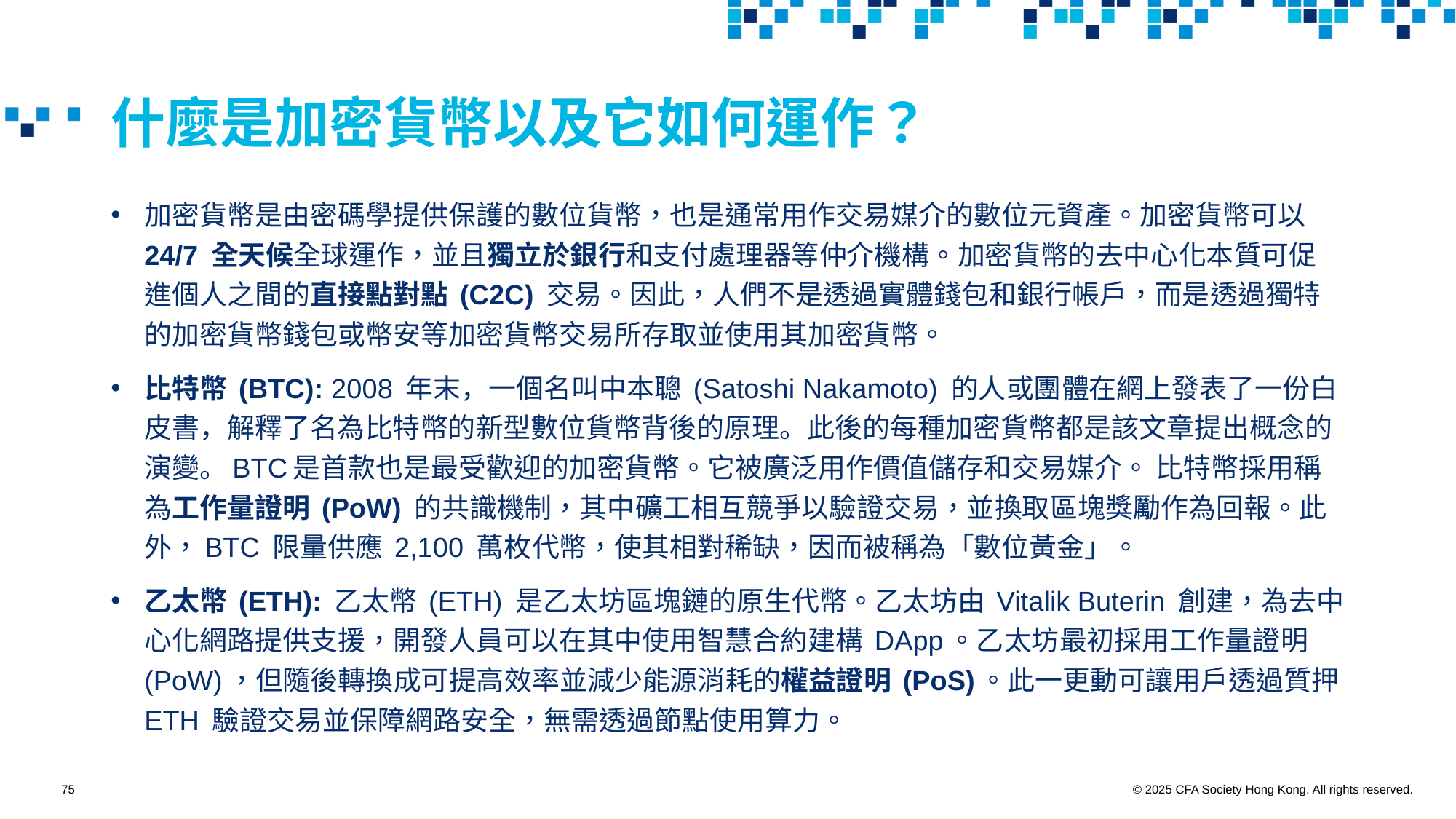

# 什麼是加密貨幣以及它如何運作？
加密貨幣是由密碼學提供保護的數位貨幣，也是通常用作交易媒介的數位元資產。加密貨幣可以 24/7 全天候全球運作，並且獨立於銀行和支付處理器等仲介機構。加密貨幣的去中心化本質可促進個人之間的直接點對點 (C2C) 交易。因此，人們不是透過實體錢包和銀行帳戶，而是透過獨特的加密貨幣錢包或幣安等加密貨幣交易所存取並使用其加密貨幣。
比特幣 (BTC): 2008 年末，一個名叫中本聰 (Satoshi Nakamoto) 的人或團體在網上發表了一份白皮書，解釋了名為比特幣的新型數位貨幣背後的原理。此後的每種加密貨幣都是該文章提出概念的演變。BTC是首款也是最受歡迎的加密貨幣。它被廣泛用作價值儲存和交易媒介。 比特幣採用稱為工作量證明 (PoW) 的共識機制，其中礦工相互競爭以驗證交易，並換取區塊獎勵作為回報。此外，BTC 限量供應 2,100 萬枚代幣，使其相對稀缺，因而被稱為「數位黃金」。
乙太幣 (ETH): 乙太幣 (ETH) 是乙太坊區塊鏈的原生代幣。乙太坊由 Vitalik Buterin 創建，為去中心化網路提供支援，開發人員可以在其中使用智慧合約建構 DApp。乙太坊最初採用工作量證明 (PoW)，但隨後轉換成可提高效率並減少能源消耗的權益證明 (PoS)。此一更動可讓用戶透過質押 ETH 驗證交易並保障網路安全，無需透過節點使用算力。
75
© 2025 CFA Society Hong Kong. All rights reserved.